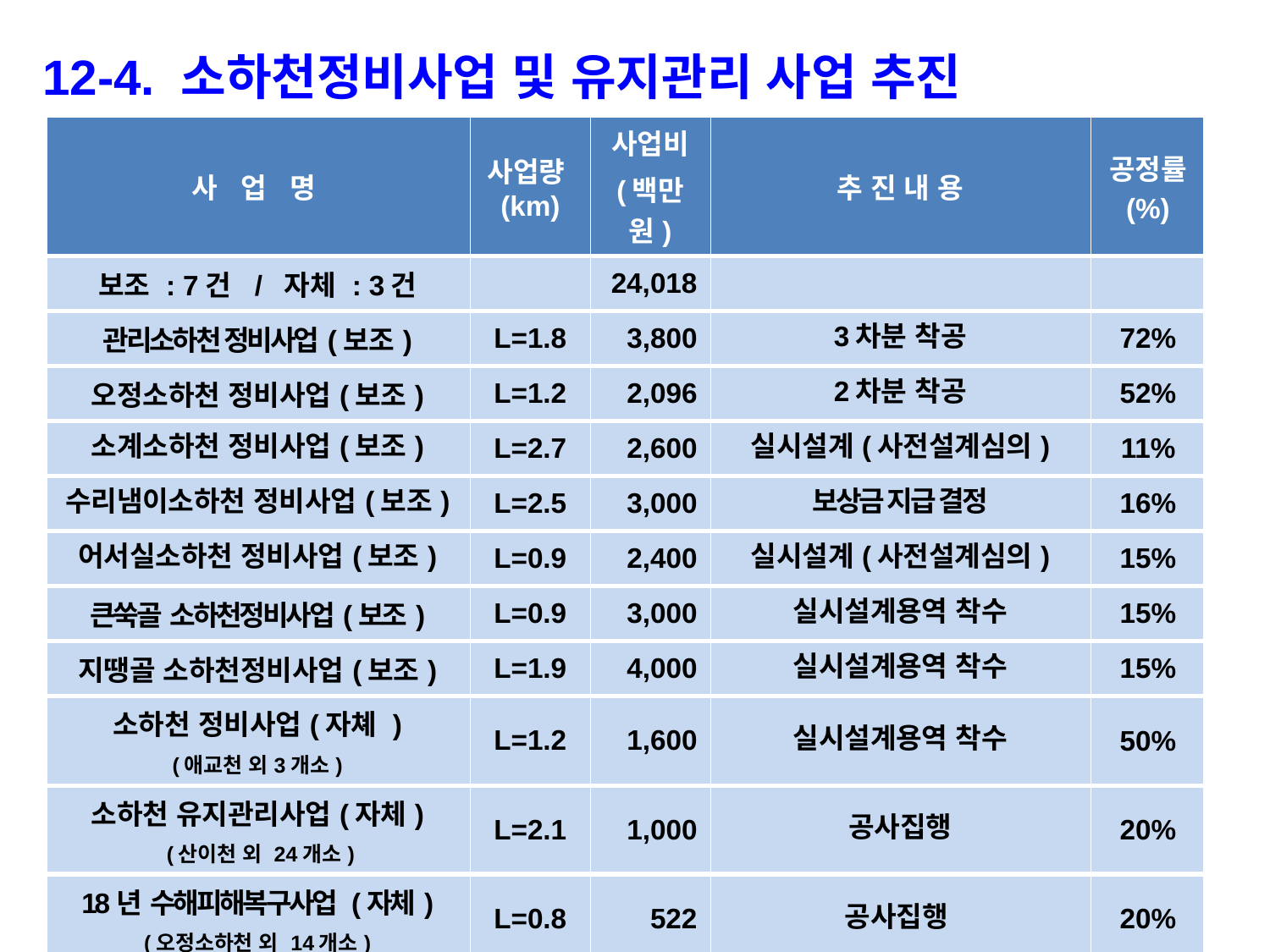

12-4. 소하천정비사업 및 유지관리 사업 추진

| 사 업 명 | 사업량(km) | 사업비 (백만원) | 추 진 내 용 | 공정률 (%) |
| --- | --- | --- | --- | --- |
| 보조 : 7건 / 자체 : 3건 |  | 24,018 |  |  |
| 관리소하천 정비사업(보조) | L=1.8 | 3,800 | 3차분 착공 | 72% |
| 오정소하천 정비사업(보조) | L=1.2 | 2,096 | 2차분 착공 | 52% |
| 소계소하천 정비사업(보조) | L=2.7 | 2,600 | 실시설계(사전설계심의) | 11% |
| 수리냄이소하천 정비사업(보조) | L=2.5 | 3,000 | 보상금 지급 결정 | 16% |
| 어서실소하천 정비사업(보조) | L=0.9 | 2,400 | 실시설계(사전설계심의) | 15% |
| 큰쑥골 소하천정비사업(보조) | L=0.9 | 3,000 | 실시설계용역 착수 | 15% |
| 지땡골 소하천정비사업(보조) | L=1.9 | 4,000 | 실시설계용역 착수 | 15% |
| 소하천 정비사업(자쳬 ) (애교천 외3개소) | L=1.2 | 1,600 | 실시설계용역 착수 | 50% |
| 소하천 유지관리사업(자체) (산이천 외 24개소) | L=2.1 | 1,000 | 공사집행 | 20% |
| 18년 수해피해복구사업 (자체) (오정소하천 외 14개소) | L=0.8 | 522 | 공사집행 | 20% |